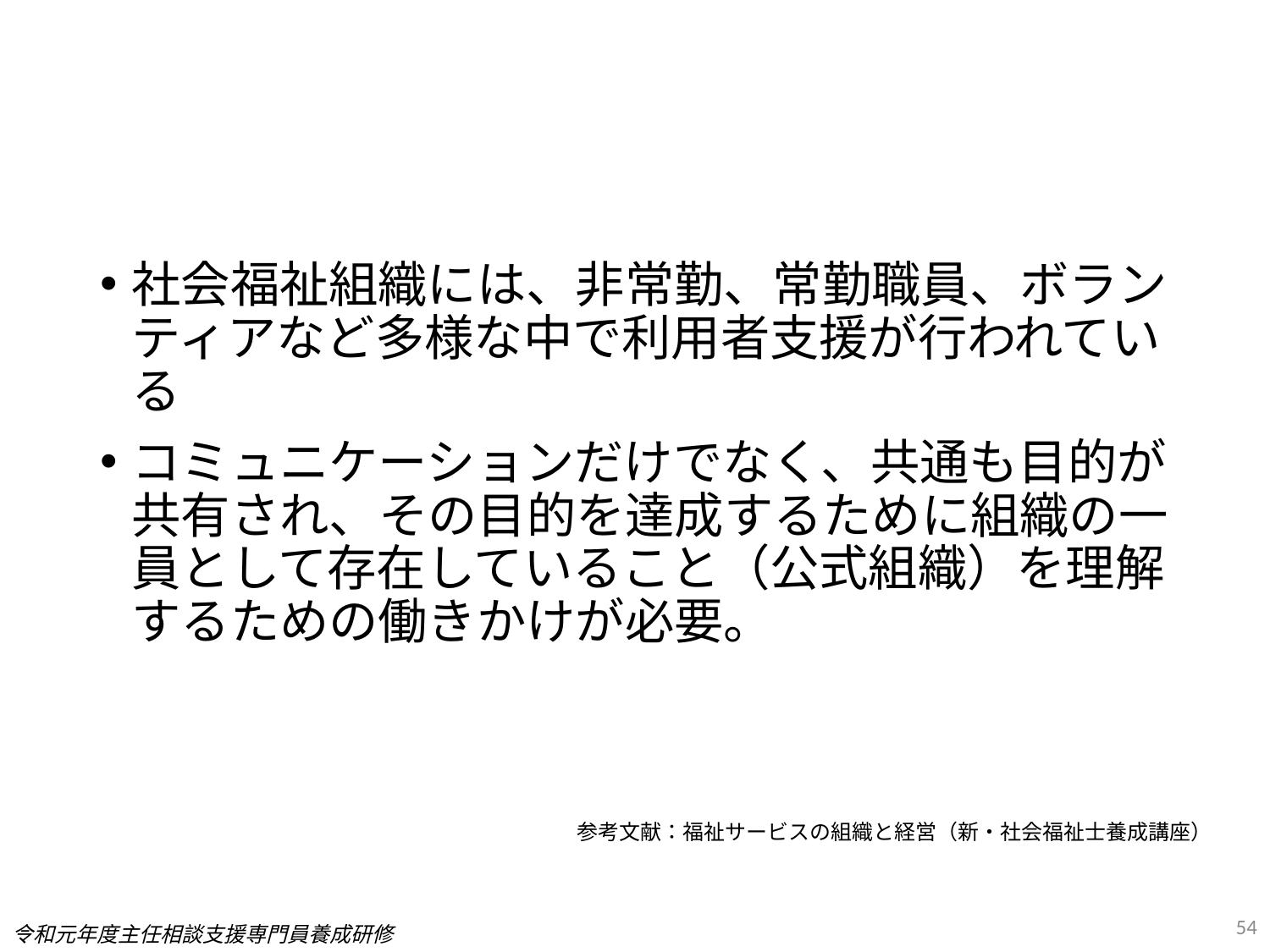

#
社会福祉組織には、非常勤、常勤職員、ボランティアなど多様な中で利用者支援が行われている
コミュニケーションだけでなく、共通も目的が共有され、その目的を達成するために組織の一員として存在していること（公式組織）を理解するための働きかけが必要。
参考文献：福祉サービスの組織と経営（新・社会福祉士養成講座）
54
令和元年度主任相談支援専門員養成研修